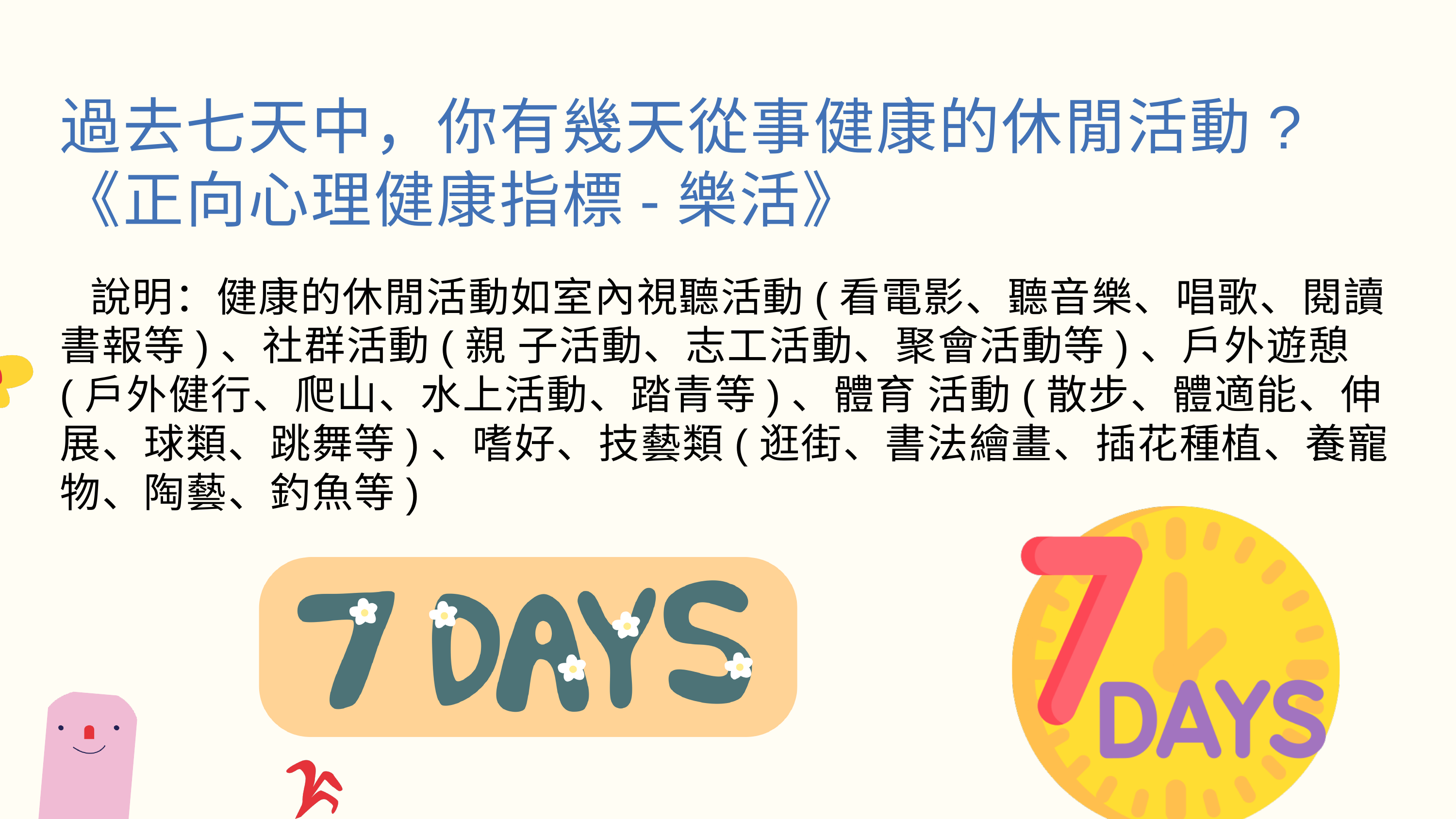

過去七天中，你有幾天從事健康的休閒活動?《正向心理健康指標-樂活》
  說明：健康的休閒活動如室內視聽活動(看電影、聽音樂、唱歌、閱讀書報等)、社群活動(親 子活動、志工活動、聚會活動等)、戶外遊憩(戶外健行、爬山、水上活動、踏青等)、體育 活動(散步、體適能、伸展、球類、跳舞等)、嗜好、技藝類(逛街、書法繪畫、插花種植、養寵物、陶藝、釣魚等)